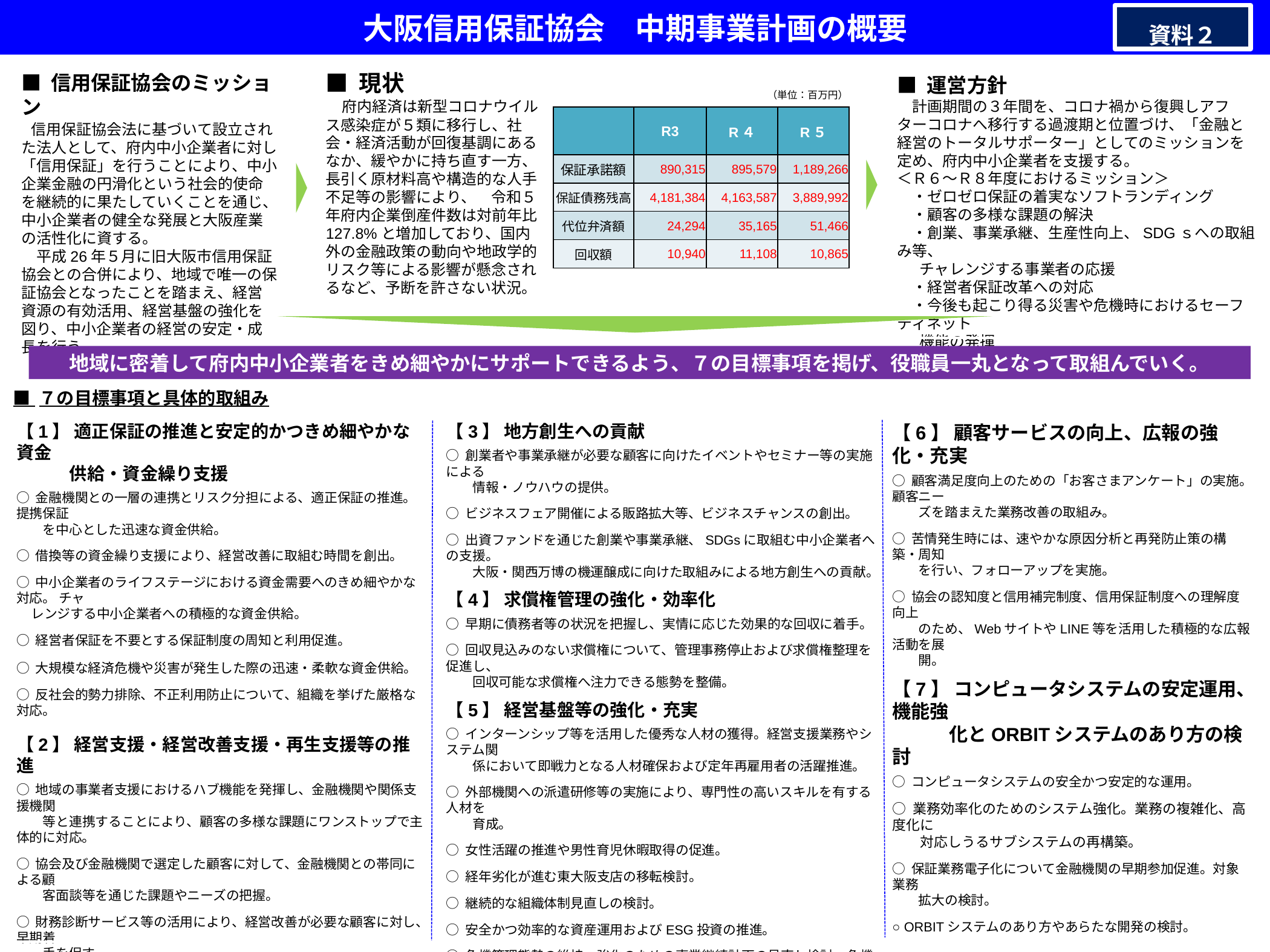

大阪信用保証協会　中期事業計画の概要
資料２

■ 現状
　府内経済は新型コロナウイルス感染症が５類に移行し、社会・経済活動が回復基調にあるなか、緩やかに持ち直す一方、長引く原材料高や構造的な人手不足等の影響により、　令和５年府内企業倒産件数は対前年比127.8%と増加しており、国内外の金融政策の動向や地政学的リスク等による影響が懸念されるなど、予断を許さない状況。

■ 信用保証協会のミッション
　 信用保証協会法に基づいて設立された法人として、府内中小企業者に対し「信用保証」を行うことにより、中小企業金融の円滑化という社会的使命を継続的に果たしていくことを通じ、中小企業者の健全な発展と大阪産業の活性化に資する。
　平成26年５月に旧大阪市信用保証協会との合併により、地域で唯一の保証協会となったことを踏まえ、経営資源の有効活用、経営基盤の強化を図り、中小企業者の経営の安定・成長を行う。
■ 運営方針
　計画期間の３年間を、コロナ禍から復興しアフターコロナへ移行する過渡期と位置づけ、「金融と経営のトータルサポーター」としてのミッションを定め、府内中小企業者を支援する。
＜Ｒ６～Ｒ８年度におけるミッション＞
　・ゼロゼロ保証の着実なソフトランディング
　・顧客の多様な課題の解決
　・創業、事業承継、生産性向上、SDGｓへの取組み等、
 　チャレンジする事業者の応援
　・経営者保証改革への対応
　・今後も起こり得る災害や危機時におけるセーフティネット
 　機能の発揮

（単位：百万円）
|  | R3 | R４ | R５ |
| --- | --- | --- | --- |
| 保証承諾額 | 890,315 | 895,579 | 1,189,266 |
| 保証債務残高 | 4,181,384 | 4,163,587 | 3,889,992 |
| 代位弁済額 | 24,294 | 35,165 | 51,466 |
| 回収額 | 10,940 | 11,108 | 10,865 |

地域に密着して府内中小企業者をきめ細やかにサポートできるよう、７の目標事項を掲げ、役職員一丸となって取組んでいく。
■ ７の目標事項と具体的取組み
【1】 適正保証の推進と安定的かつきめ細やかな資金
　　　供給・資金繰り支援

○ 金融機関との一層の連携とリスク分担による、適正保証の推進。提携保証
　　を中心とした迅速な資金供給。

○ 借換等の資金繰り支援により、経営改善に取組む時間を創出。

○ 中小企業者のライフステージにおける資金需要へのきめ細やかな対応。 チャ
    レンジする中小企業者への積極的な資金供給。

○ 経営者保証を不要とする保証制度の周知と利用促進。

○ 大規模な経済危機や災害が発生した際の迅速・柔軟な資金供給。

○ 反社会的勢力排除、不正利用防止について、組織を挙げた厳格な対応。

【2】 経営支援・経営改善支援・再生支援等の推進

○ 地域の事業者支援におけるハブ機能を発揮し、金融機関や関係支援機関
　　等と連携することにより、顧客の多様な課題にワンストップで主体的に対応。

○ 協会及び金融機関で選定した顧客に対して、金融機関との帯同による顧
　　客面談等を通じた課題やニーズの把握。

○ 財務診断サービス等の活用により、経営改善が必要な顧客に対し、早期着
　　手を促す。

○ 経営サポート事業の積極的な活用。同事業の委託先の拡大や協会独自
　　による計画策定支援等の取組み。

○ 経営改善や再生が必要な顧客への中小企業活性化協議会等との連携に
　　よる早期支援。経営者保証ガイドライン等を活用した債務免除の適正かつ
　　円滑な運用。

○ 経営サポート事業の効果検証の実施。
【3】 地方創生への貢献

○ 創業者や事業承継が必要な顧客に向けたイベントやセミナー等の実施による
　　情報・ノウハウの提供。

○ ビジネスフェア開催による販路拡大等、ビジネスチャンスの創出。

○ 出資ファンドを通じた創業や事業承継、SDGsに取組む中小企業者への支援。
　　大阪・関西万博の機運醸成に向けた取組みによる地方創生への貢献。

【4】 求償権管理の強化・効率化

○ 早期に債務者等の状況を把握し、実情に応じた効果的な回収に着手。

○ 回収見込みのない求償権について、管理事務停止および求償権整理を促進し、
　　回収可能な求償権へ注力できる態勢を整備。

【5】 経営基盤等の強化・充実

○ インターンシップ等を活用した優秀な人材の獲得。経営支援業務やシステム関
　　係において即戦力となる人材確保および定年再雇用者の活躍推進。

○ 外部機関への派遣研修等の実施により、専門性の高いスキルを有する人材を
　　育成。

○ 女性活躍の推進や男性育児休暇取得の促進。

○ 経年劣化が進む東大阪支店の移転検討。

○ 継続的な組織体制見直しの検討。

○ 安全かつ効率的な資産運用およびESG投資の推進。

○ 危機管理態勢の維持・強化のための事業継続計画の見直し検討。危機管理
　　意識の向上。

○ コンプライアンス態勢の維持・向上。個人データに係る安全管理対策の徹底。
【6】 顧客サービスの向上、広報の強化・充実

○ 顧客満足度向上のための「お客さまアンケート」の実施。顧客ニー
　　ズを踏まえた業務改善の取組み。

○ 苦情発生時には、速やかな原因分析と再発防止策の構築・周知
　　を行い、フォローアップを実施。

○ 協会の認知度と信用補完制度、信用保証制度への理解度向上
　　のため、WebサイトやLINE等を活用した積極的な広報活動を展
　　開。

【7】 コンピュータシステムの安定運用、機能強
　　　化とORBITシステムのあり方の検討

○ コンピュータシステムの安全かつ安定的な運用。

○ 業務効率化のためのシステム強化。業務の複雑化、高度化に
　　対応しうるサブシステムの再構築。

○ 保証業務電子化について金融機関の早期参加促進。対象業務
　　拡大の検討。

○ ORBITシステムのあり方やあらたな開発の検討。